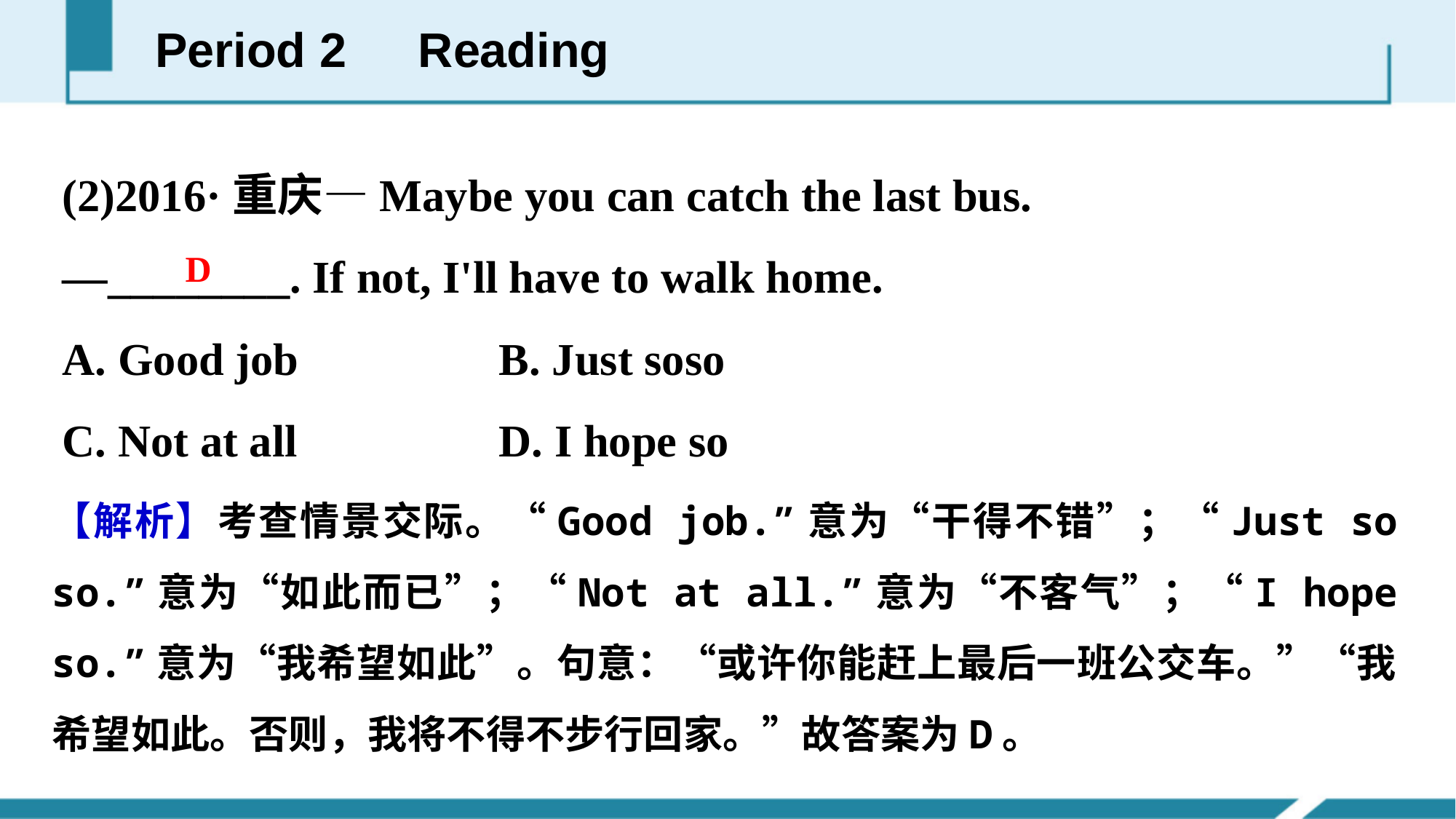

Period 2　Reading
(2)2016·重庆—Maybe you can catch the last bus.
—________. If not, I'll have to walk home.
A. Good job		B. Just so­so
C. Not at all		D. I hope so
D
【解析】考查情景交际。“Good job.”意为“干得不错”；“Just so­so.”意为“如此而已”；“Not at all.”意为“不客气”；“I hope so.”意为“我希望如此”。句意：“或许你能赶上最后一班公交车。”“我希望如此。否则，我将不得不步行回家。”故答案为D。